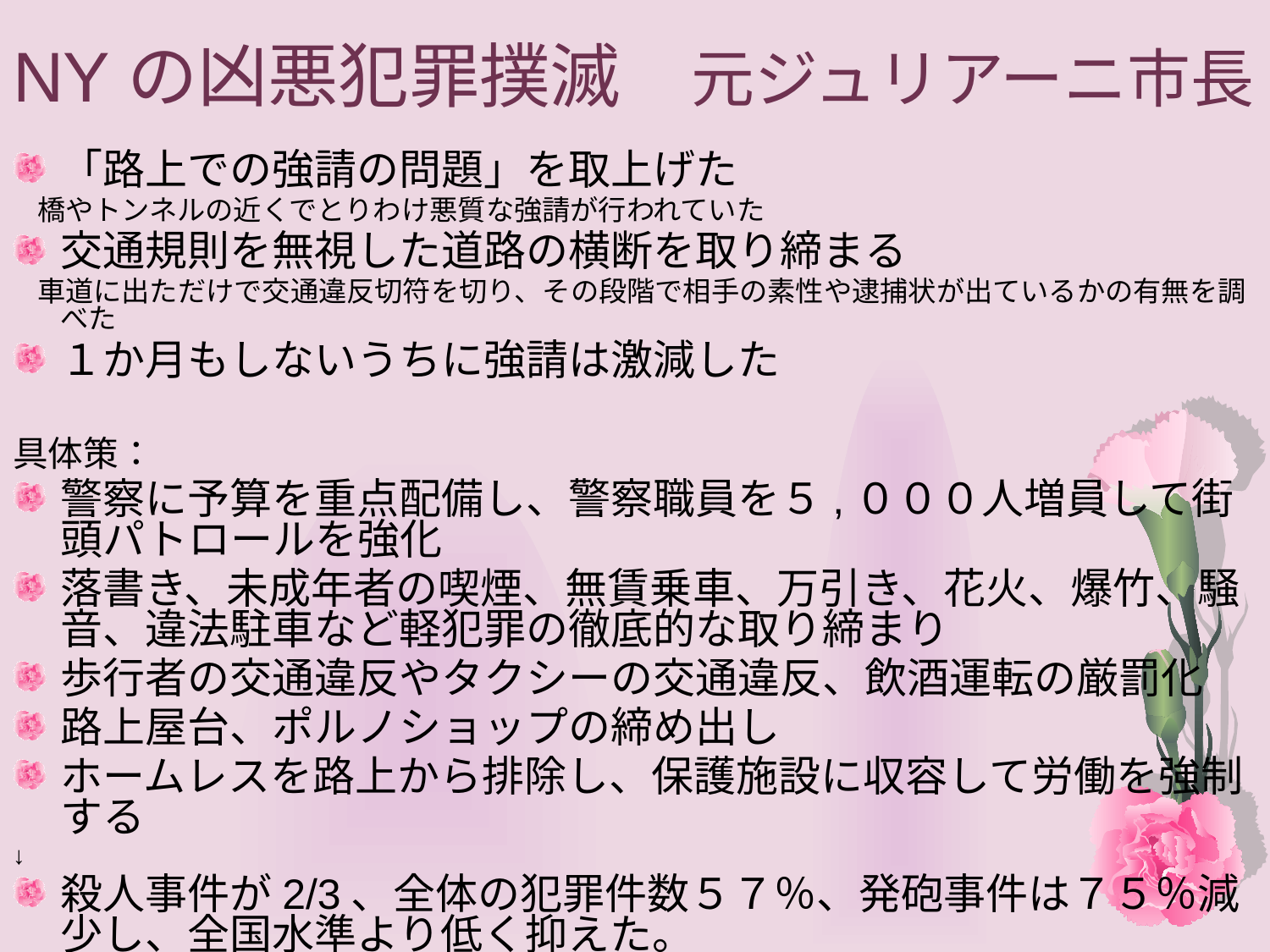

# NYの凶悪犯罪撲滅　元ジュリアーニ市長
「路上での強請の問題」を取上げた
　橋やトンネルの近くでとりわけ悪質な強請が行われていた
交通規則を無視した道路の横断を取り締まる
　車道に出ただけで交通違反切符を切り、その段階で相手の素性や逮捕状が出ているかの有無を調べた
１か月もしないうちに強請は激減した

具体策：
警察に予算を重点配備し、警察職員を５,０００人増員して街頭パトロールを強化
落書き、未成年者の喫煙、無賃乗車、万引き、花火、爆竹、騒音、違法駐車など軽犯罪の徹底的な取り締まり
歩行者の交通違反やタクシーの交通違反、飲酒運転の厳罰化
路上屋台、ポルノショップの締め出し
ホームレスを路上から排除し、保護施設に収容して労働を強制する
↓
殺人事件が2/3、全体の犯罪件数５７％、発砲事件は７５％減少し、全国水準より低く抑えた。